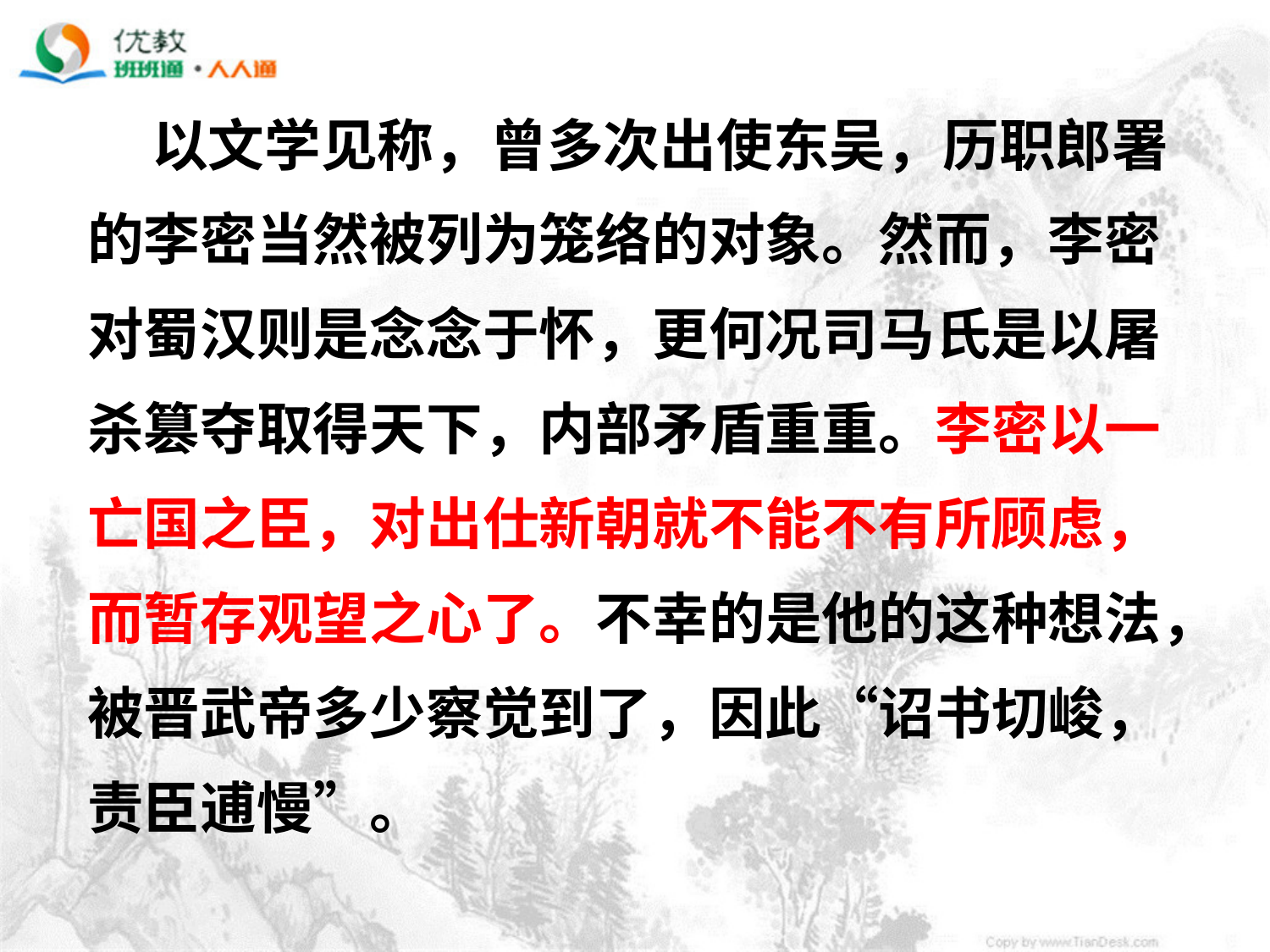

以文学见称，曾多次出使东吴，历职郎署的李密当然被列为笼络的对象。然而，李密对蜀汉则是念念于怀，更何况司马氏是以屠杀篡夺取得天下，内部矛盾重重。李密以一亡国之臣，对出仕新朝就不能不有所顾虑，而暂存观望之心了。不幸的是他的这种想法，被晋武帝多少察觉到了，因此“诏书切峻，责臣逋慢”。